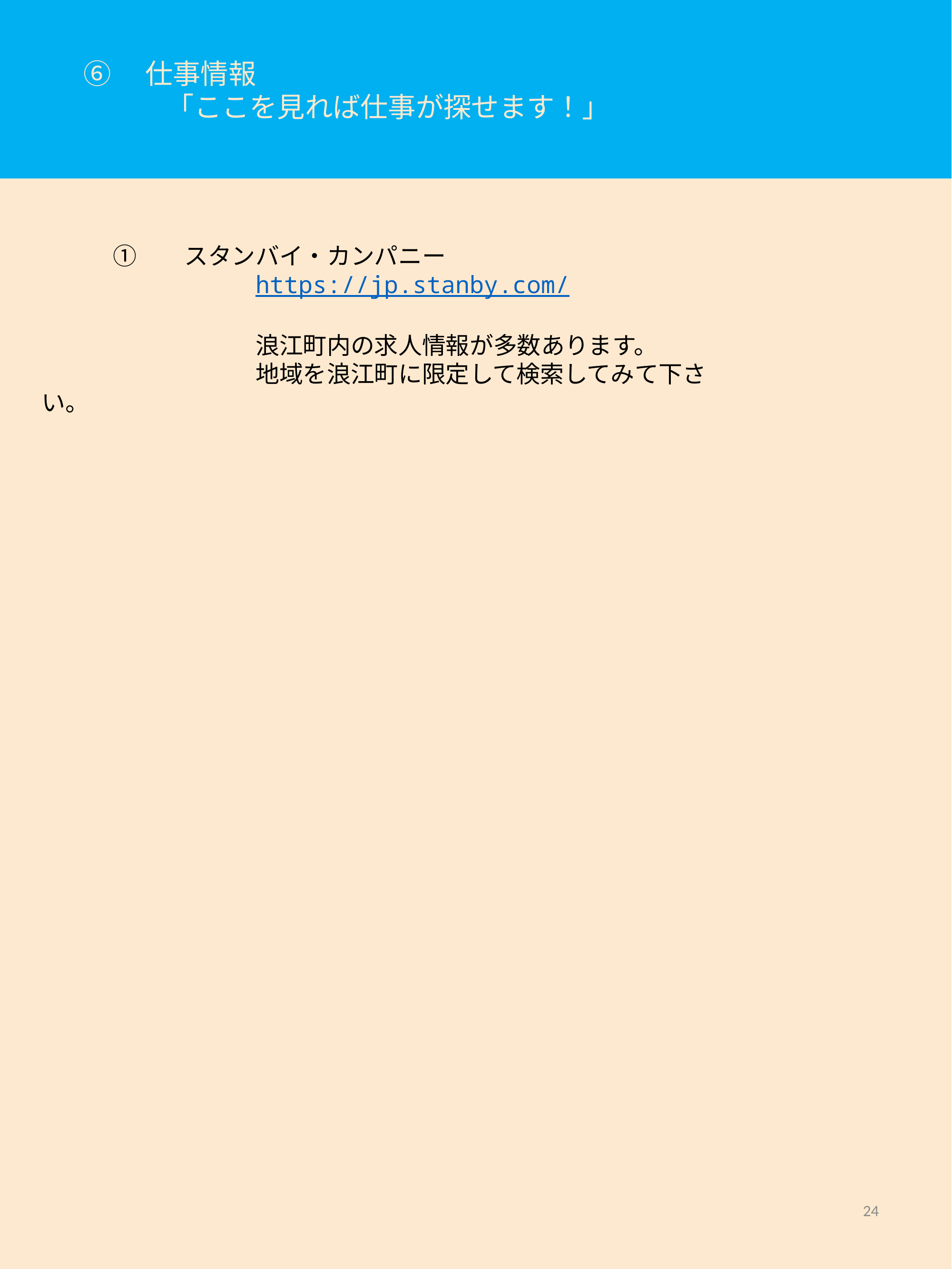

⑥　仕事情報
　　　「ここを見れば仕事が探せます！」

	①	スタンバイ・カンパニー
			https://jp.stanby.com/

			浪江町内の求人情報が多数あります。
			地域を浪江町に限定して検索してみて下さい。
24